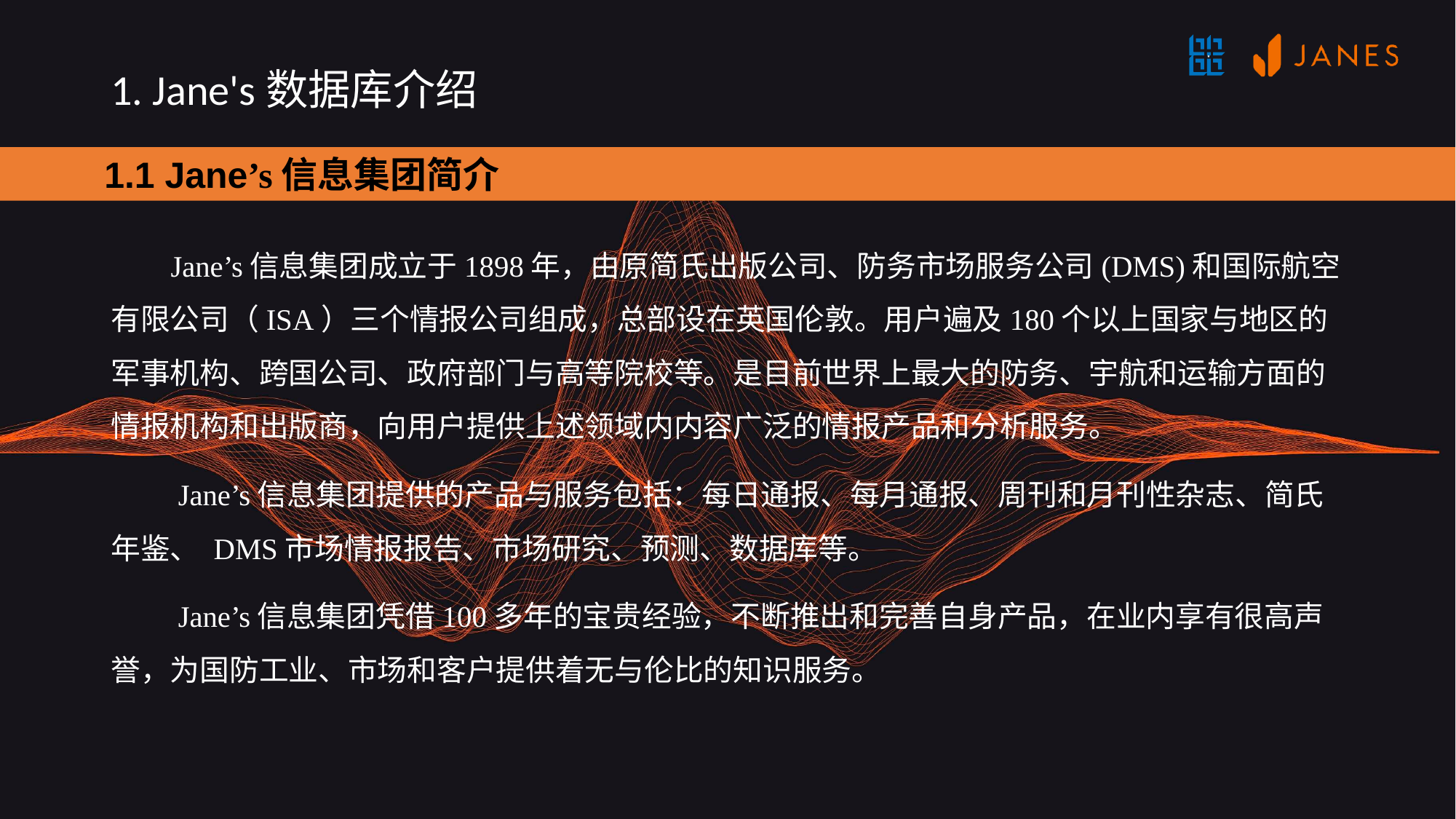

# 1. Jane's数据库介绍
     1.1 Jane’s信息集团简介
        Jane’s信息集团成立于1898年，由原简氏出版公司、防务市场服务公司(DMS)和国际航空有限公司（ISA）三个情报公司组成，总部设在英国伦敦。用户遍及180个以上国家与地区的军事机构、跨国公司、政府部门与高等院校等。是目前世界上最大的防务、宇航和运输方面的情报机构和出版商，向用户提供上述领域内内容广泛的情报产品和分析服务。
         Jane’s信息集团提供的产品与服务包括：每日通报、每月通报、周刊和月刊性杂志、简氏年鉴、 DMS市场情报报告、市场研究、预测、数据库等。
         Jane’s信息集团凭借100多年的宝贵经验，不断推出和完善自身产品，在业内享有很高声誉，为国防工业、市场和客户提供着无与伦比的知识服务。